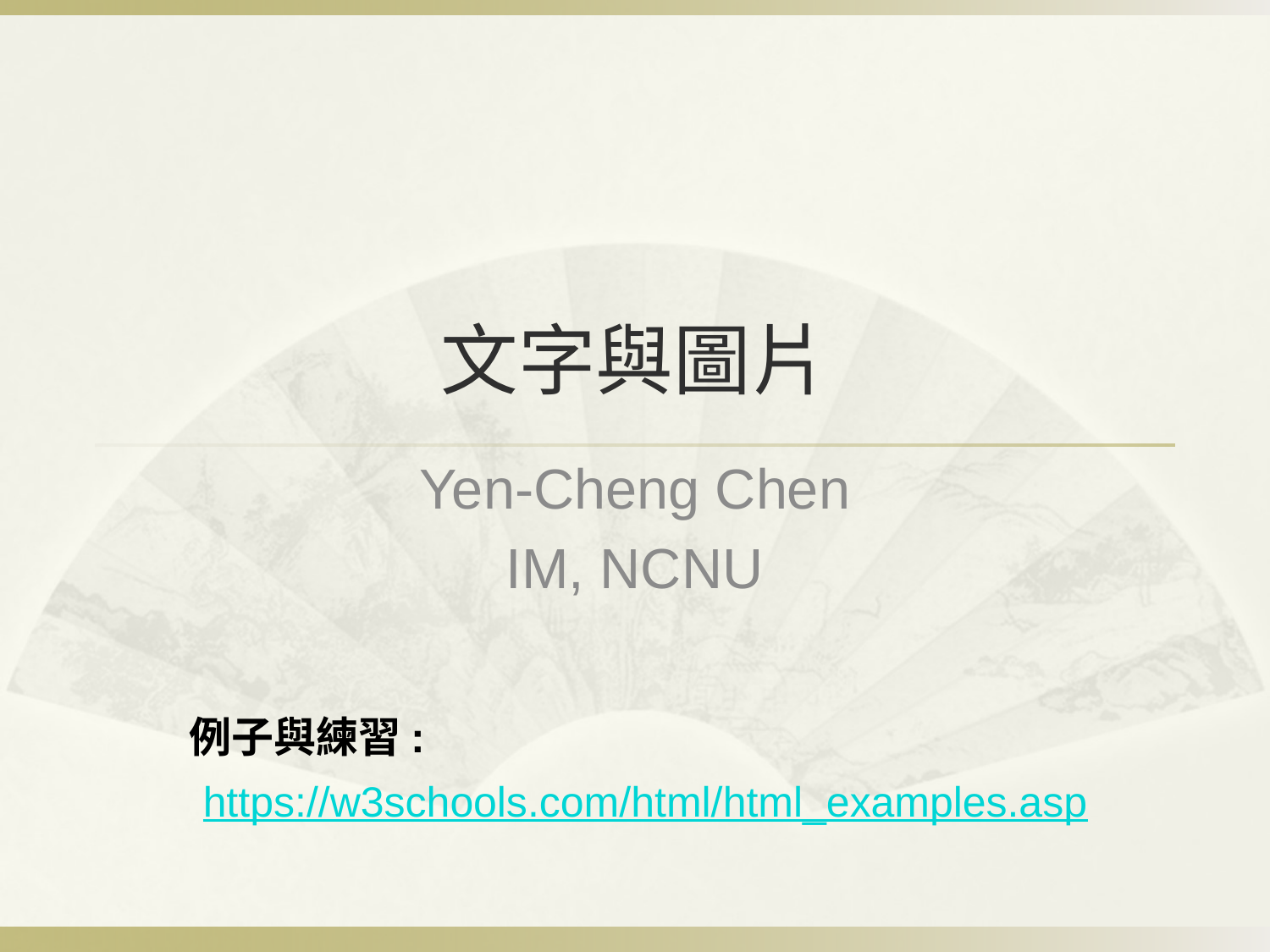

# 文字與圖片
Yen-Cheng Chen
IM, NCNU
例子與練習:
https://w3schools.com/html/html_examples.asp